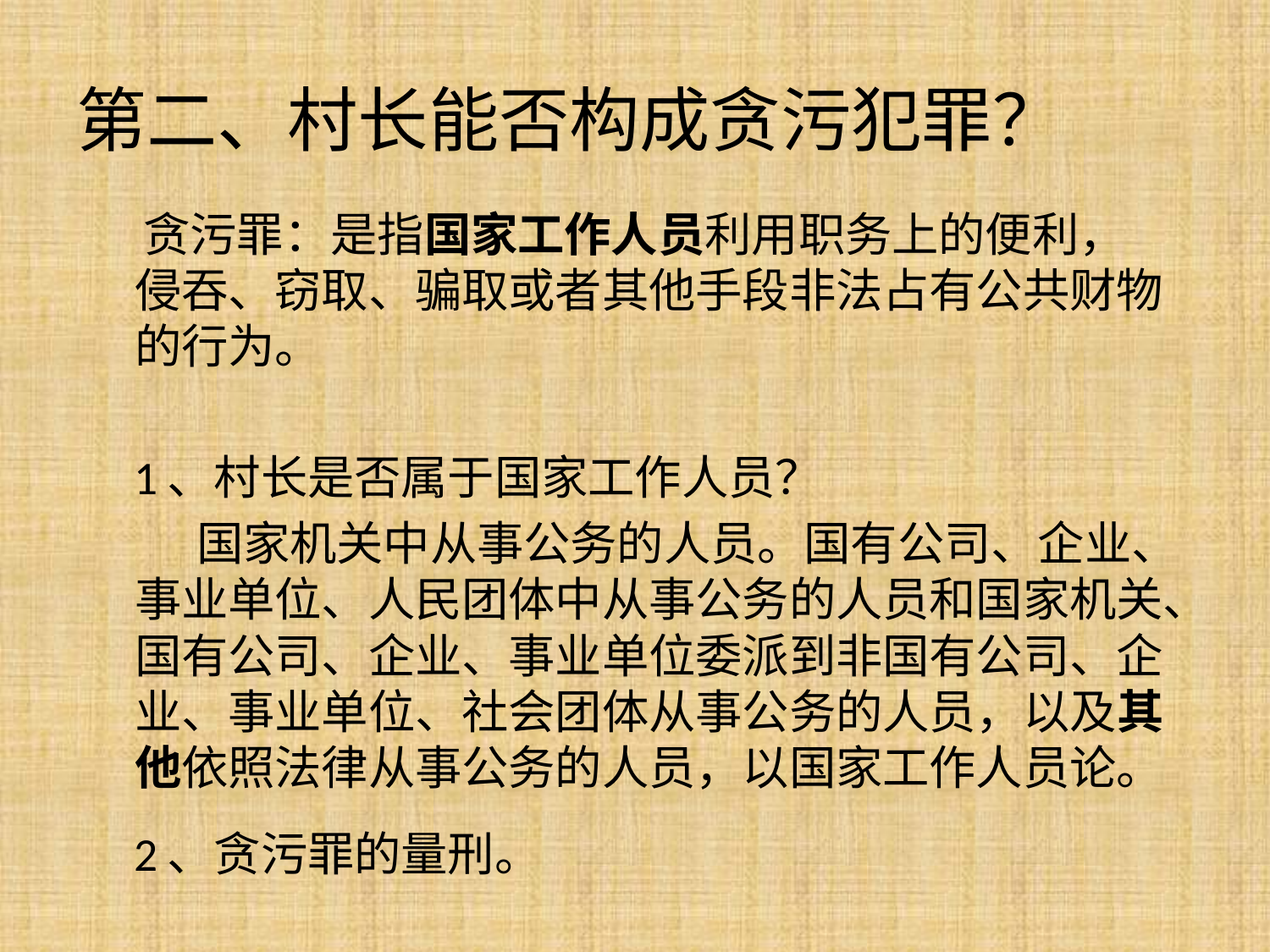

# 第二、村长能否构成贪污犯罪？
    贪污罪：是指国家工作人员利用职务上的便利，侵吞、窃取、骗取或者其他手段非法占有公共财物的行为。

    1、村长是否属于国家工作人员？
         国家机关中从事公务的人员。国有公司、企业、事业单位、人民团体中从事公务的人员和国家机关、国有公司、企业、事业单位委派到非国有公司、企业、事业单位、社会团体从事公务的人员，以及其他依照法律从事公务的人员，以国家工作人员论。

    2、贪污罪的量刑。